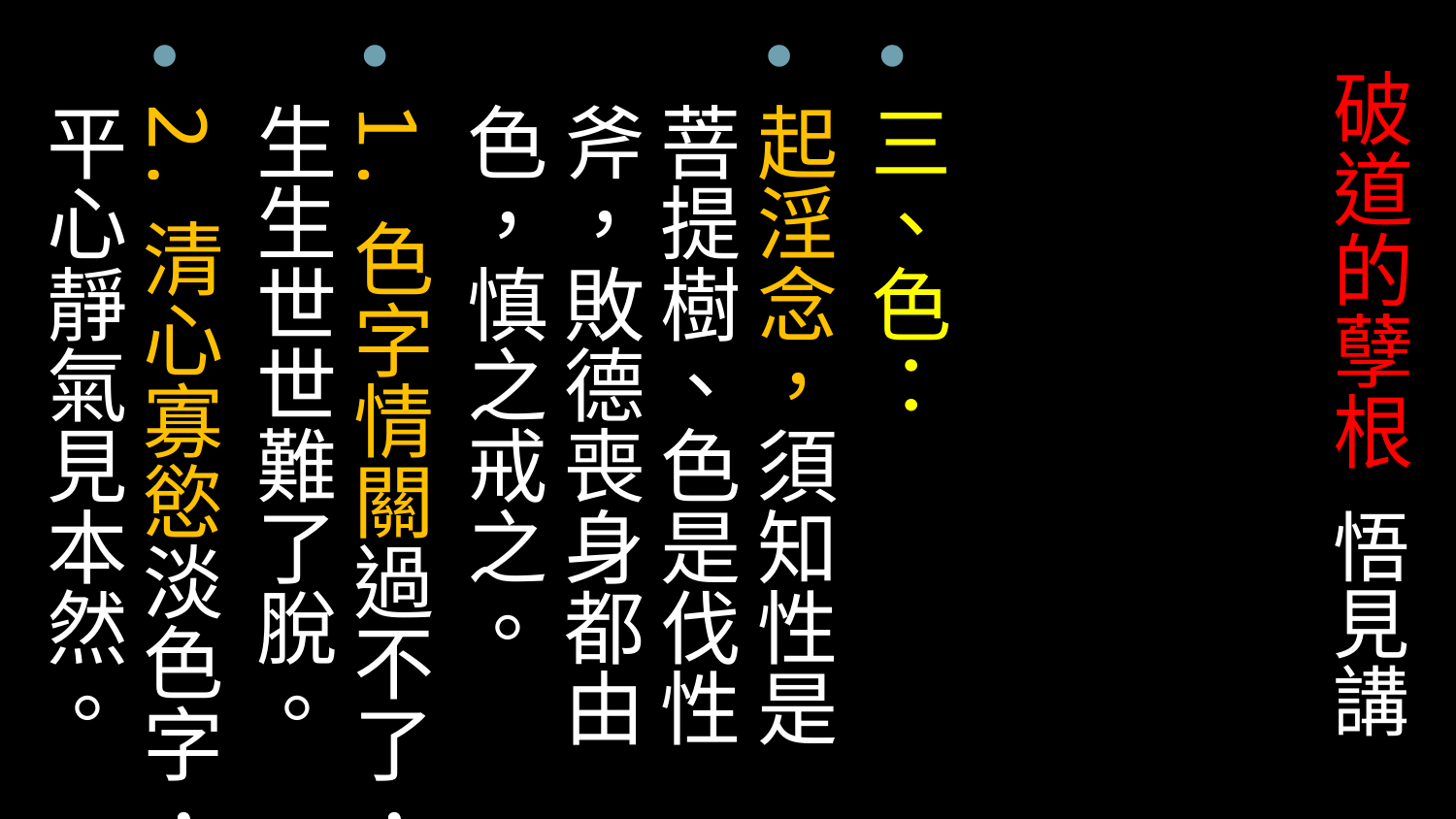

# 破道的孽根  悟見講
三、色：
起淫念，須知性是菩提樹、色是伐性斧，敗德喪身都由色，慎之戒之。
1.色字情關過不了，生生世世難了脫。
2.清心寡慾淡色字，平心靜氣見本然。